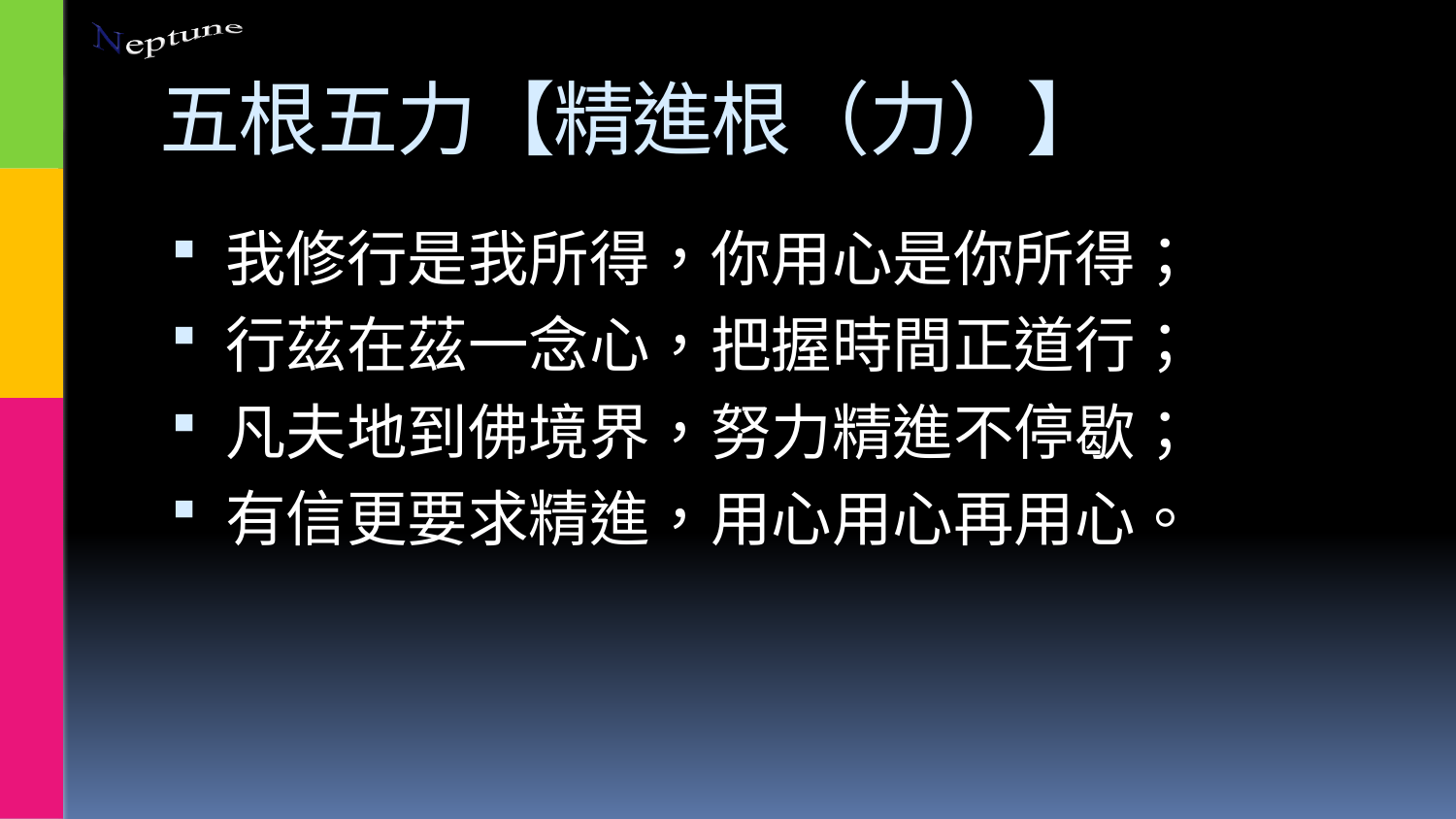

# 五根五力【精進根（力）】
我修行是我所得，你用心是你所得；
行茲在茲一念心，把握時間正道行；
凡夫地到佛境界，努力精進不停歇；
有信更要求精進，用心用心再用心。